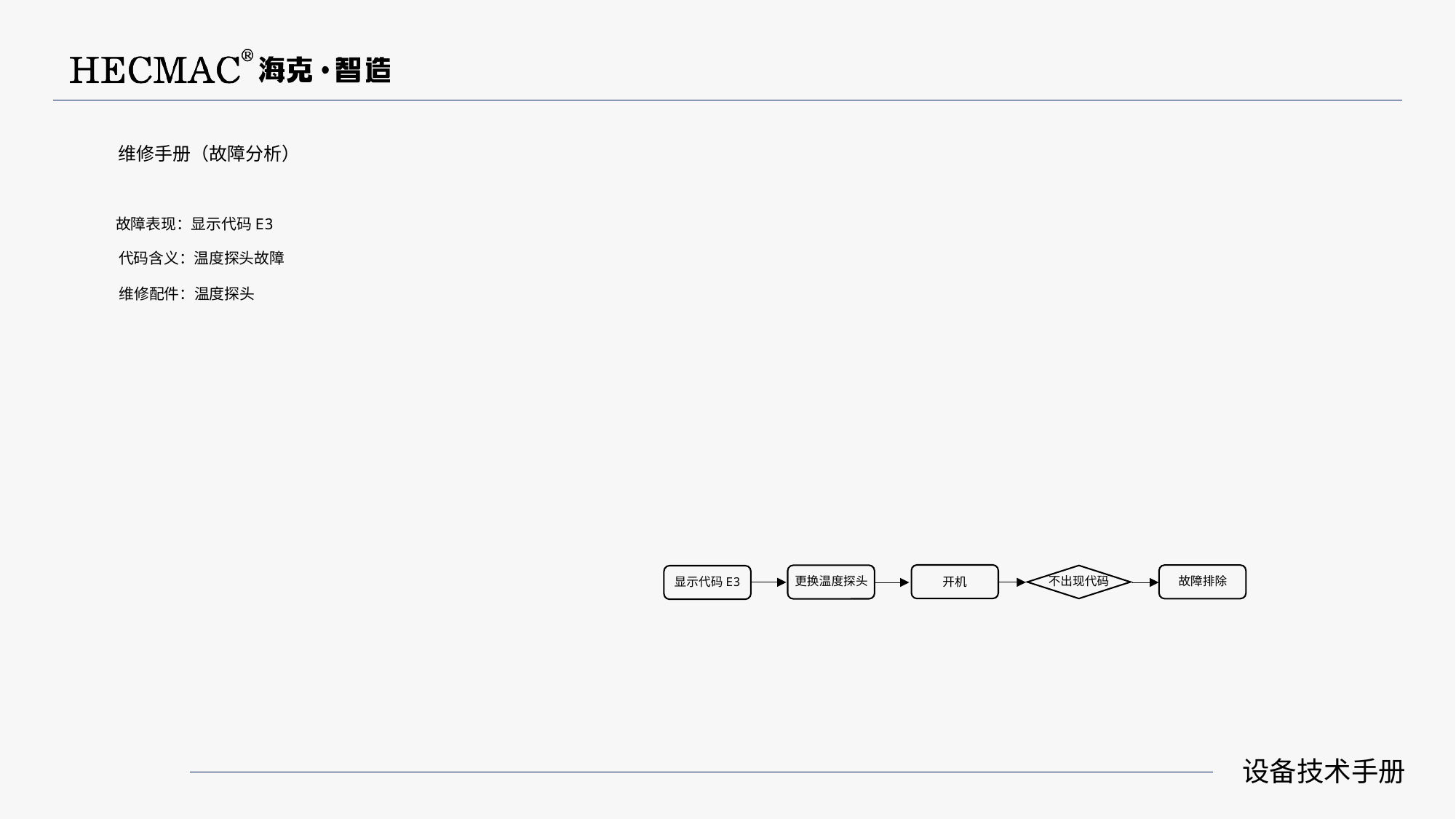

维修手册（故障分析）
故障表现：显示代码E3
代码含义：温度探头故障
维修配件：温度探头

故障排除
不出现代码
更换温度探头
开机
显示代码E3